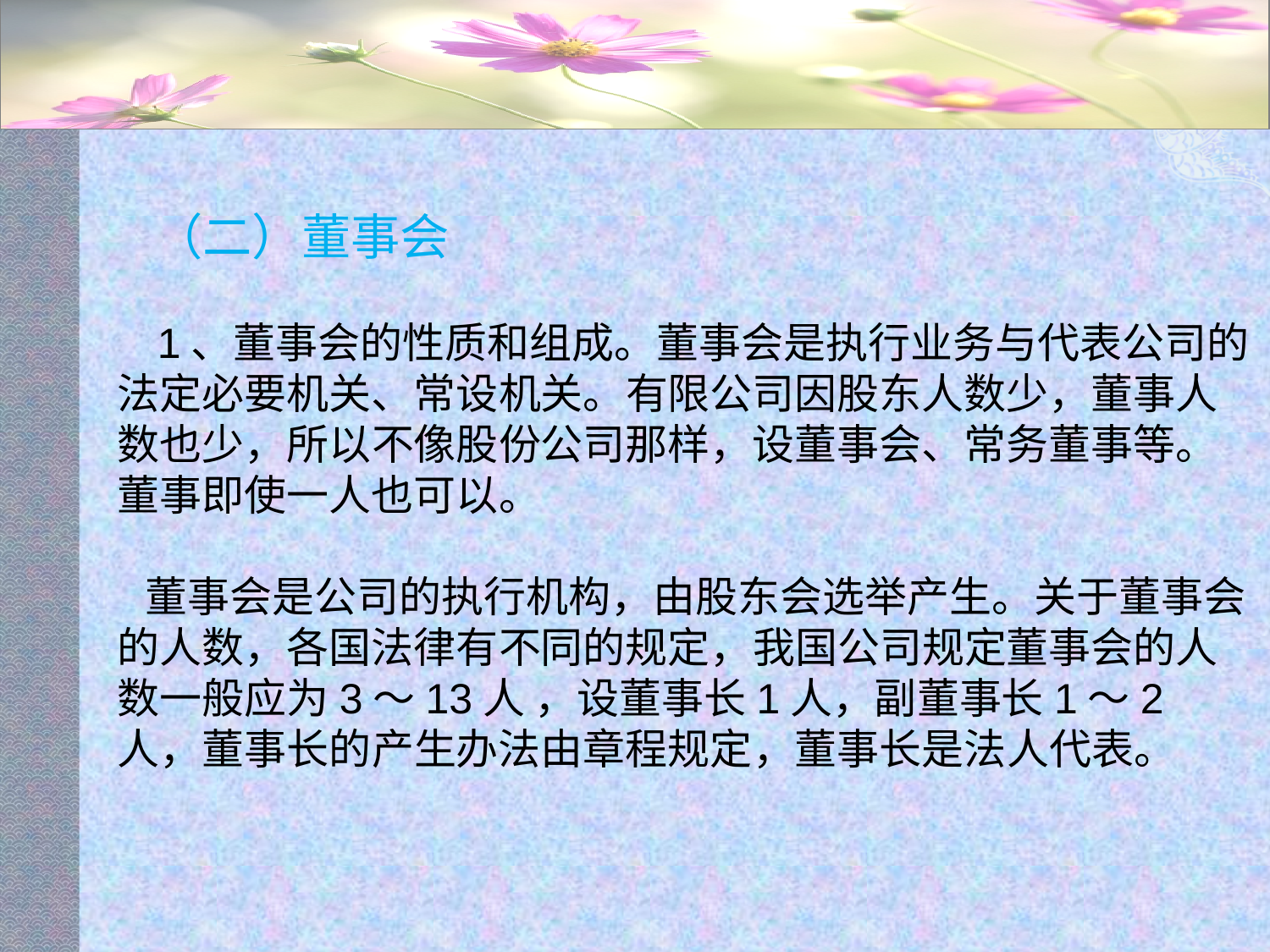

#
 （二）董事会

 1、董事会的性质和组成。董事会是执行业务与代表公司的法定必要机关、常设机关。有限公司因股东人数少，董事人数也少，所以不像股份公司那样，设董事会、常务董事等。董事即使一人也可以。

董事会是公司的执行机构，由股东会选举产生。关于董事会的人数，各国法律有不同的规定，我国公司规定董事会的人数一般应为3～13人 ，设董事长1人，副董事长1～2人，董事长的产生办法由章程规定，董事长是法人代表。